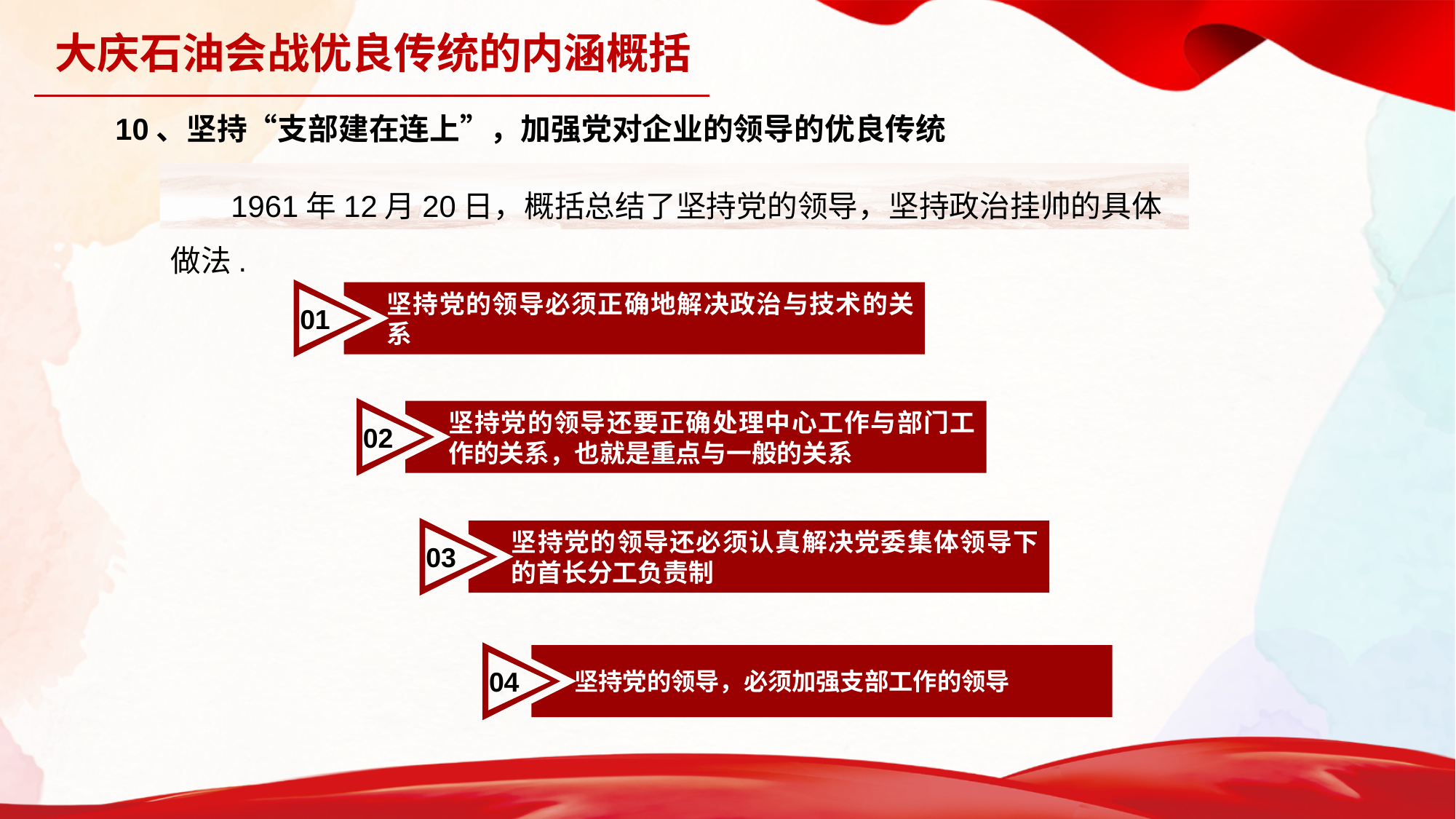

大庆石油会战优良传统的内涵概括
10、坚持“支部建在连上”，加强党对企业的领导的优良传统
1961年12月20日，概括总结了坚持党的领导，坚持政治挂帅的具体做法.
01
坚持党的领导必须正确地解决政治与技术的关系
02
坚持党的领导还要正确处理中心工作与部门工作的关系，也就是重点与一般的关系
03
坚持党的领导还必须认真解决党委集体领导下的首长分工负责制
04
坚持党的领导，必须加强支部工作的领导